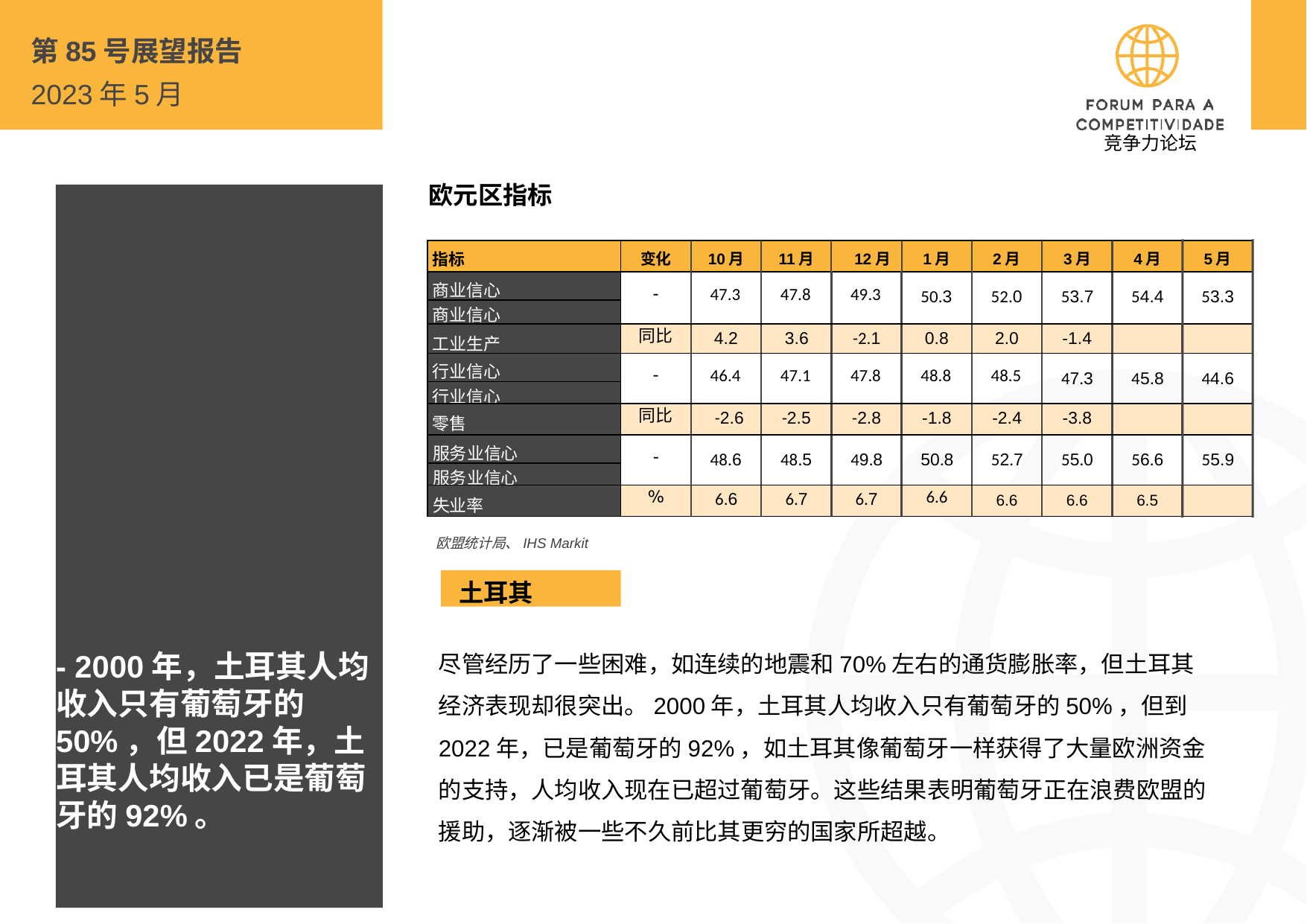

第85号展望报告
2023年5月
   竞争力论坛
欧元区指标

- 2000年，土耳其人均收入只有葡萄牙的50%，但2022年，土耳其人均收入已是葡萄牙的92%。

| 指标 | 变化 | 10月 | 11月 | 12月 | 1月 | 2月 | 3月 | 4月 | 5月 |
| --- | --- | --- | --- | --- | --- | --- | --- | --- | --- |
| 商业信心 | - | 47.3 | 47.8 | 49.3 | 50.3 | 52.0 | 53.7 | 54.4 | 53.3 |
| 商业信心 |  |  |  |  |  |  |  |  |  |
| 工业生产 | 同比 | 4.2 | 3.6 | -2.1 | 0.8 | 2.0 | -1.4 |  |  |
| 行业信心 | - | 46.4 | 47.1 | 47.8 | 48.8 | 48.5 | 47.3 | 45.8 | 44.6 |
| 行业信心 |  |  |  |  |  |  |  |  |  |
| 零售 | 同比 | -2.6 | -2.5 | -2.8 | -1.8 | -2.4 | -3.8 |  |  |
| 服务业信心 | - | 48.6 | 48.5 | 49.8 | 50.8 | 52.7 | 55.0 | 56.6 | 55.9 |
| 服务业信心 |  |  |  |  |  |  |  |  |  |
| 失业率 | % | 6.6 | 6.7 | 6.7 | 6.6 | 6.6 | 6.6 | 6.5 |  |
欧盟统计局、IHS Markit
土耳其
尽管经历了一些困难，如连续的地震和70%左右的通货膨胀率，但土耳其经济表现却很突出。2000年，土耳其人均收入只有葡萄牙的50%，但到2022年，已是葡萄牙的92%，如土耳其像葡萄牙一样获得了大量欧洲资金的支持，人均收入现在已超过葡萄牙。这些结果表明葡萄牙正在浪费欧盟的援助，逐渐被一些不久前比其更穷的国家所超越。